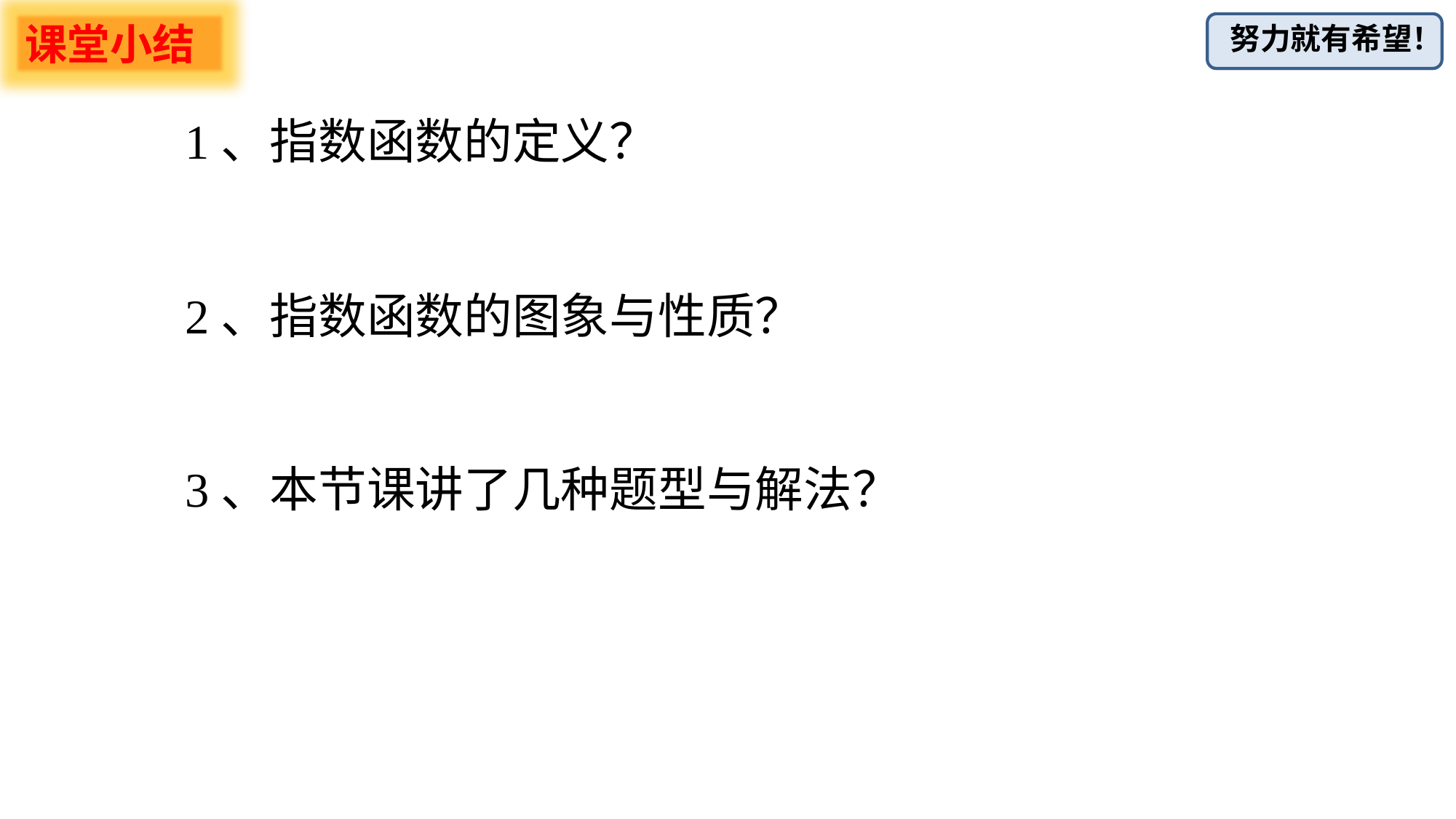

课堂小结
1、指数函数的定义？
2、指数函数的图象与性质？
3、本节课讲了几种题型与解法？